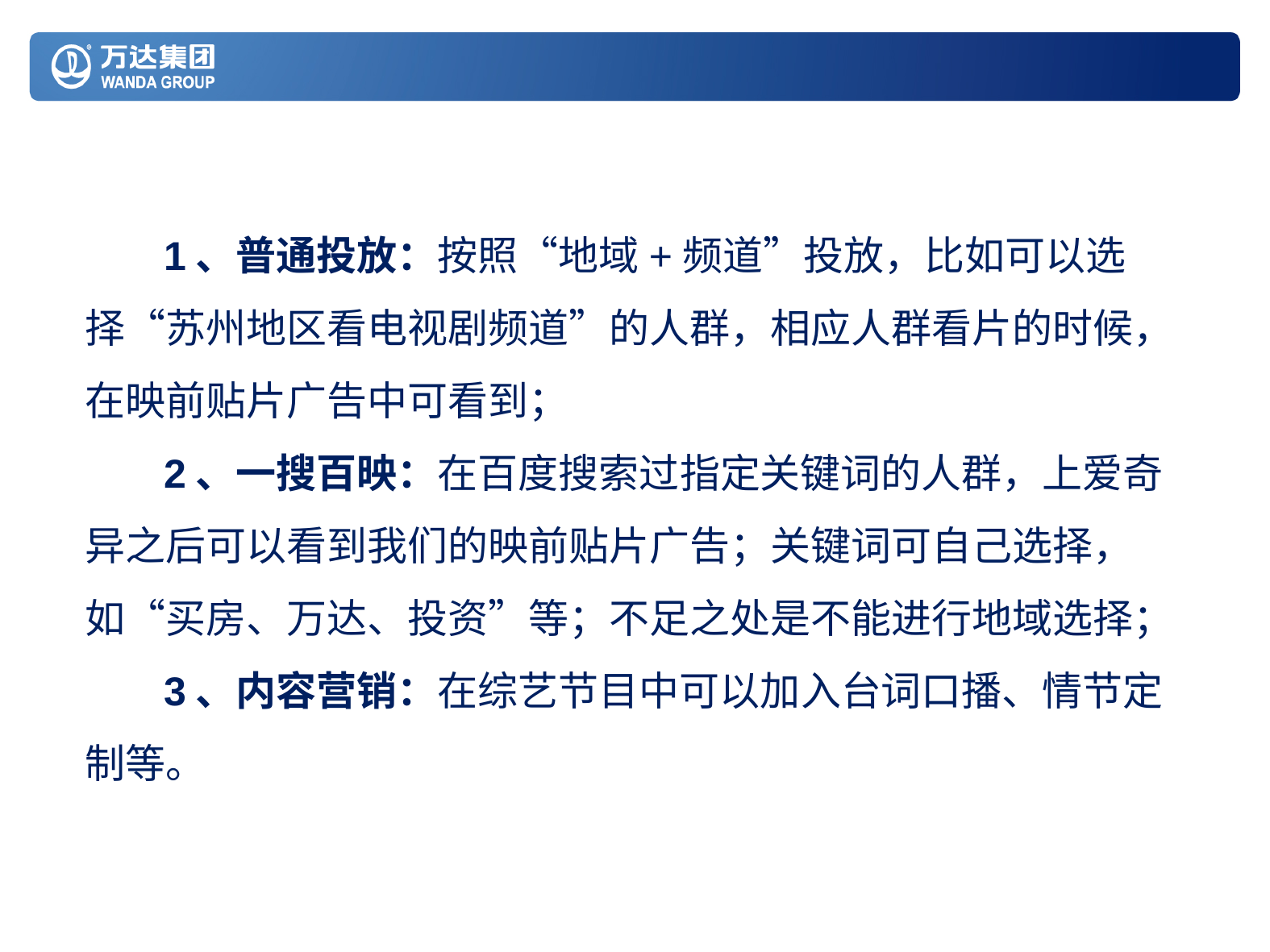

1、普通投放：按照“地域+频道”投放，比如可以选择“苏州地区看电视剧频道”的人群，相应人群看片的时候，在映前贴片广告中可看到；
       2、一搜百映：在百度搜索过指定关键词的人群，上爱奇异之后可以看到我们的映前贴片广告；关键词可自己选择，如“买房、万达、投资”等；不足之处是不能进行地域选择；
       3、内容营销：在综艺节目中可以加入台词口播、情节定制等。